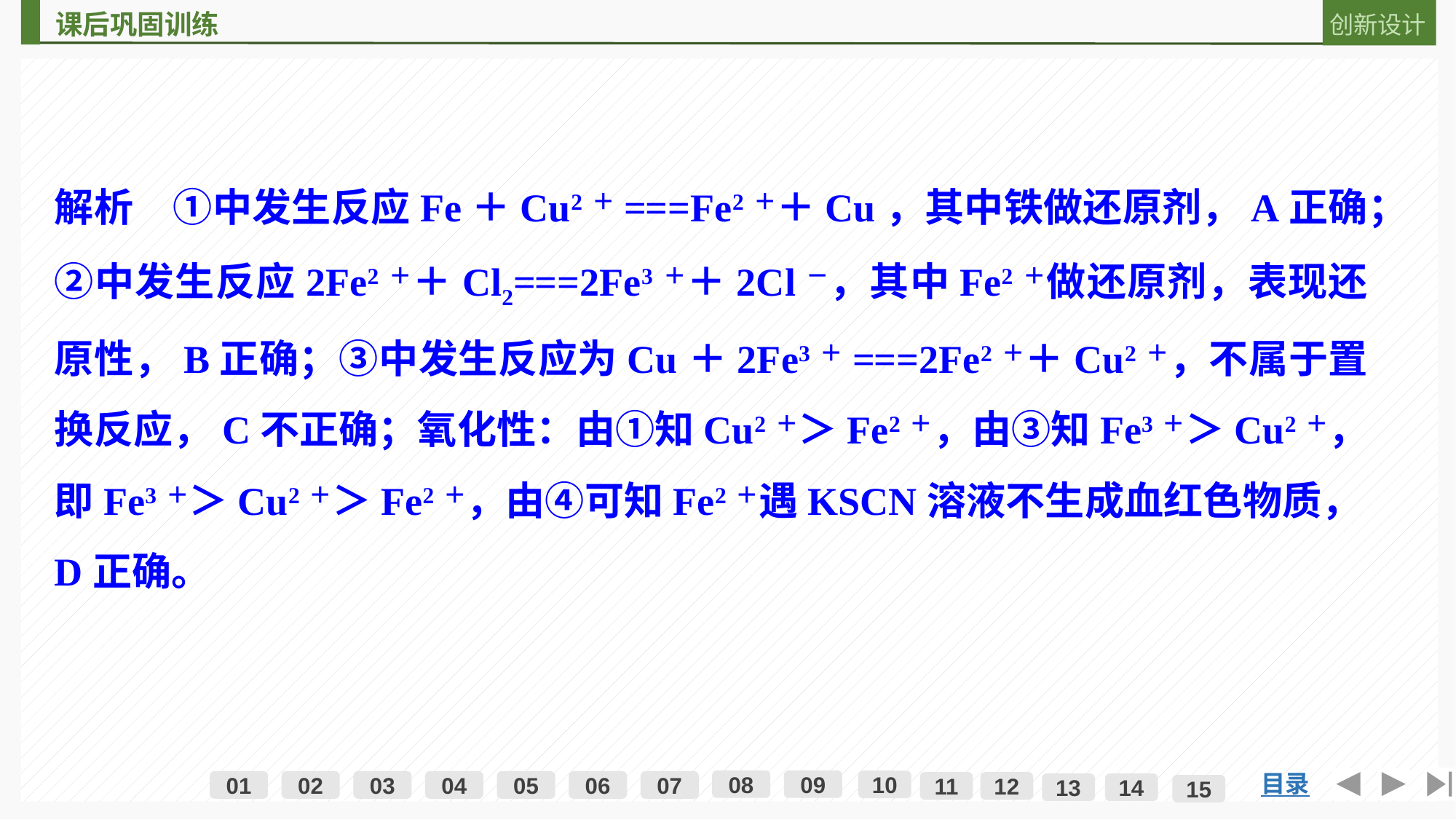

解析　①中发生反应Fe＋Cu2＋===Fe2＋＋Cu，其中铁做还原剂，A正确；②中发生反应2Fe2＋＋Cl2===2Fe3＋＋2Cl－，其中Fe2＋做还原剂，表现还原性，B正确；③中发生反应为Cu＋2Fe3＋===2Fe2＋＋Cu2＋，不属于置换反应，C不正确；氧化性：由①知Cu2＋＞Fe2＋，由③知Fe3＋＞Cu2＋，即Fe3＋＞Cu2＋＞Fe2＋，由④可知Fe2＋遇KSCN溶液不生成血红色物质，D正确。